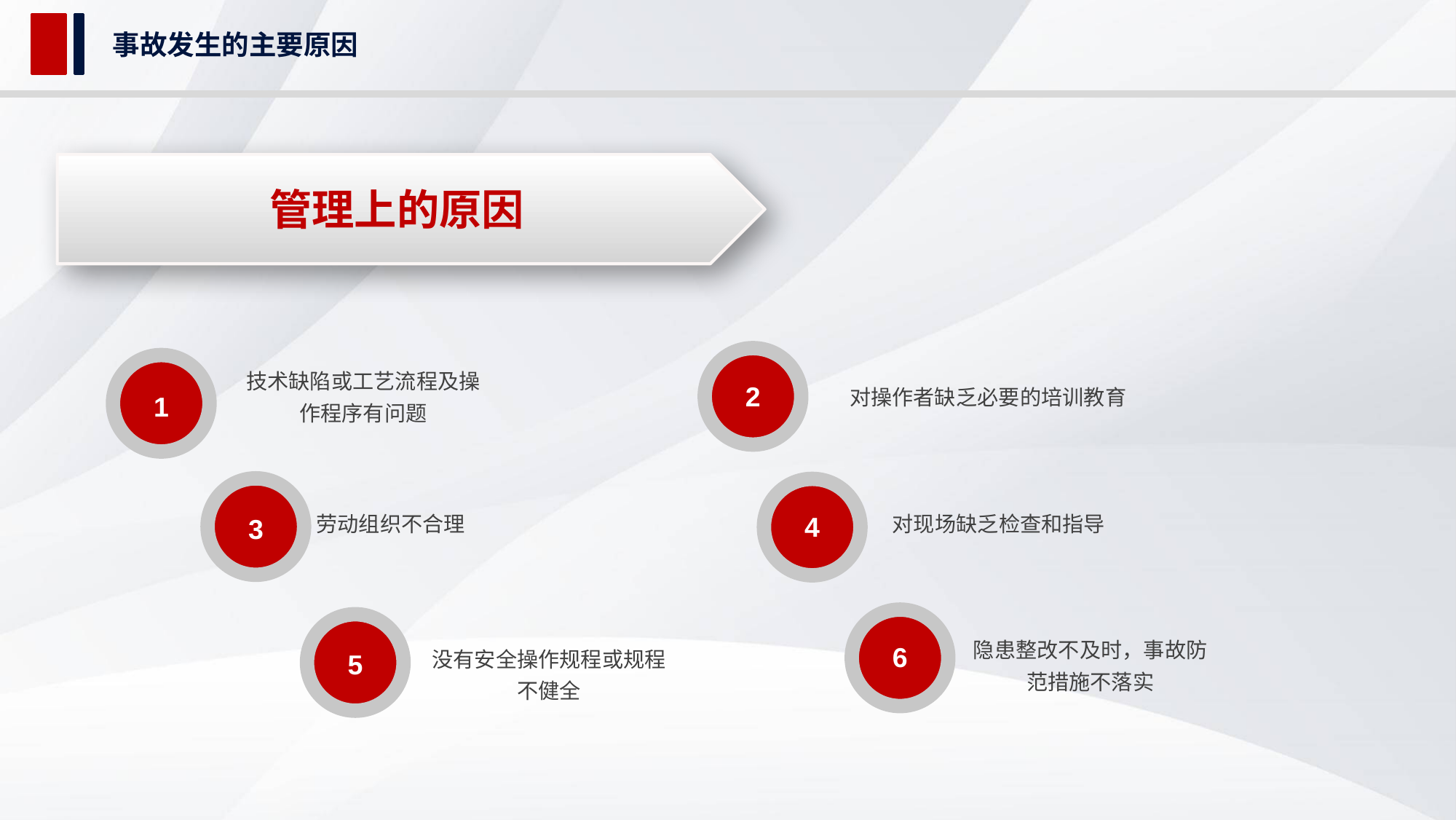

事故发生的主要原因

管理上的原因

2

1
技术缺陷或工艺流程及操作程序有问题
对操作者缺乏必要的培训教育

3

4
对现场缺乏检查和指导
劳动组织不合理

6

5
隐患整改不及时，事故防范措施不落实
没有安全操作规程或规程不健全